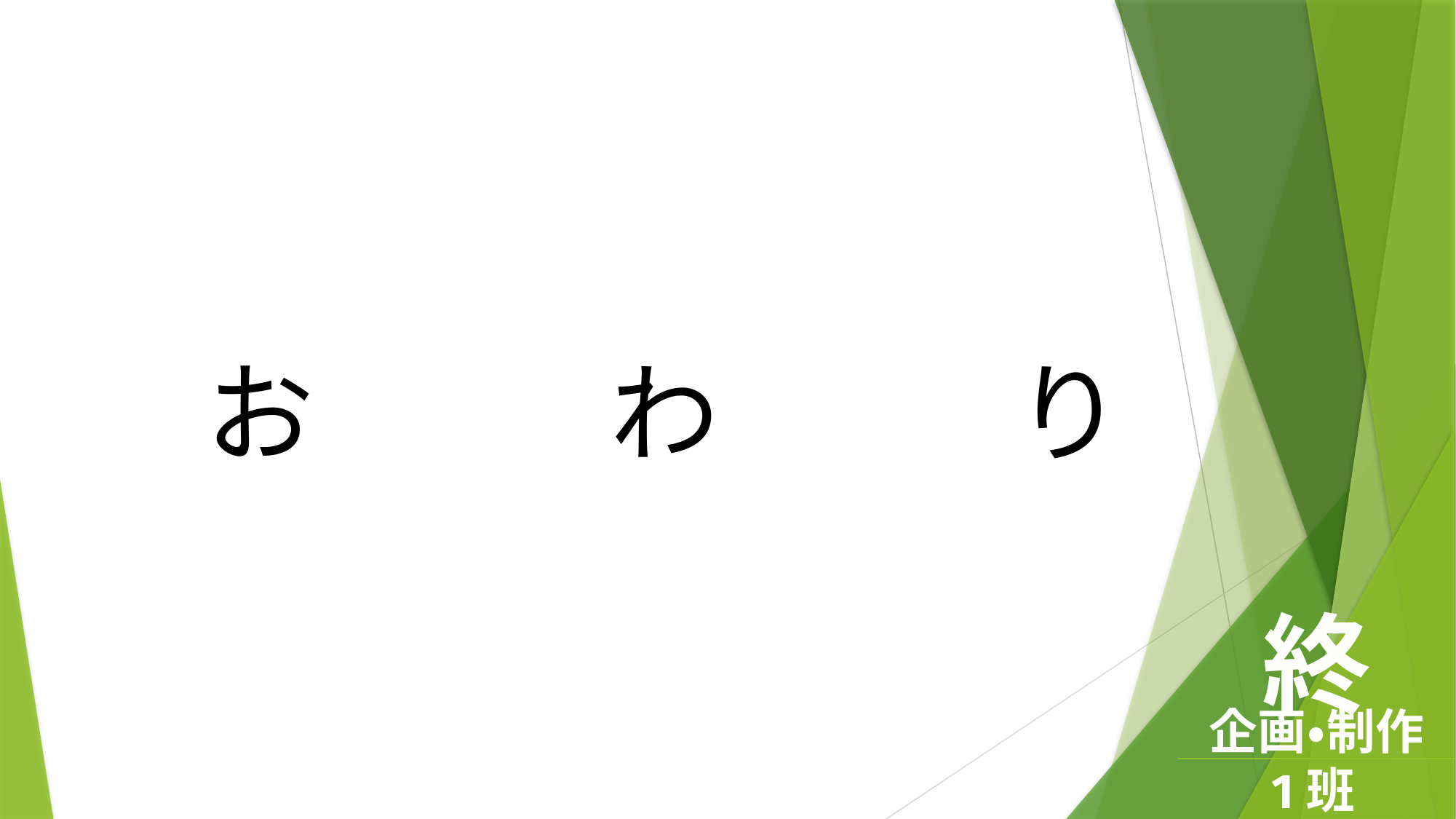

おわり
お
わ
り
終
企画・制作
1班